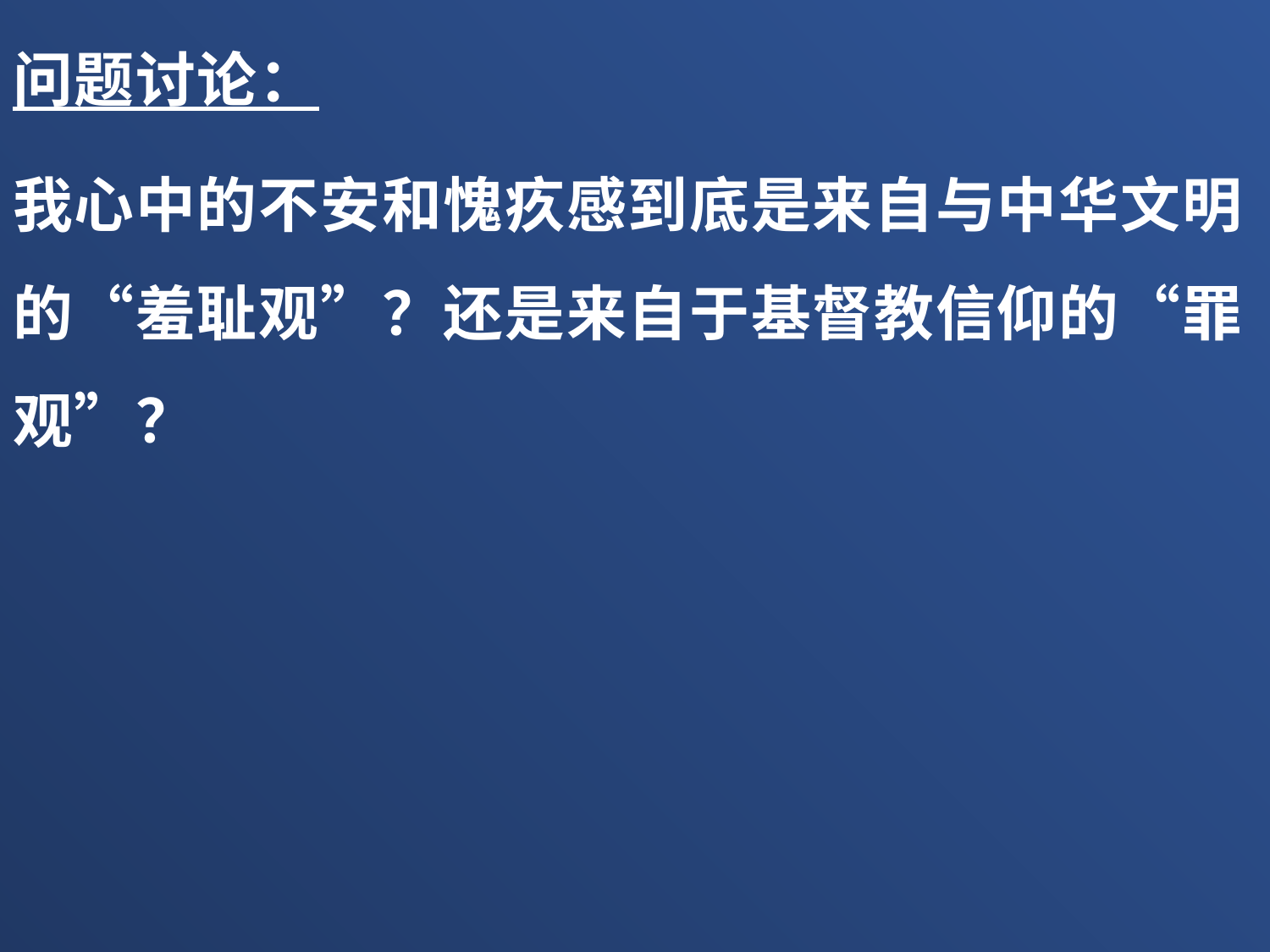

问题讨论：
我心中的不安和愧疚感到底是来自与中华文明的“羞耻观”？还是来自于基督教信仰的“罪观”？